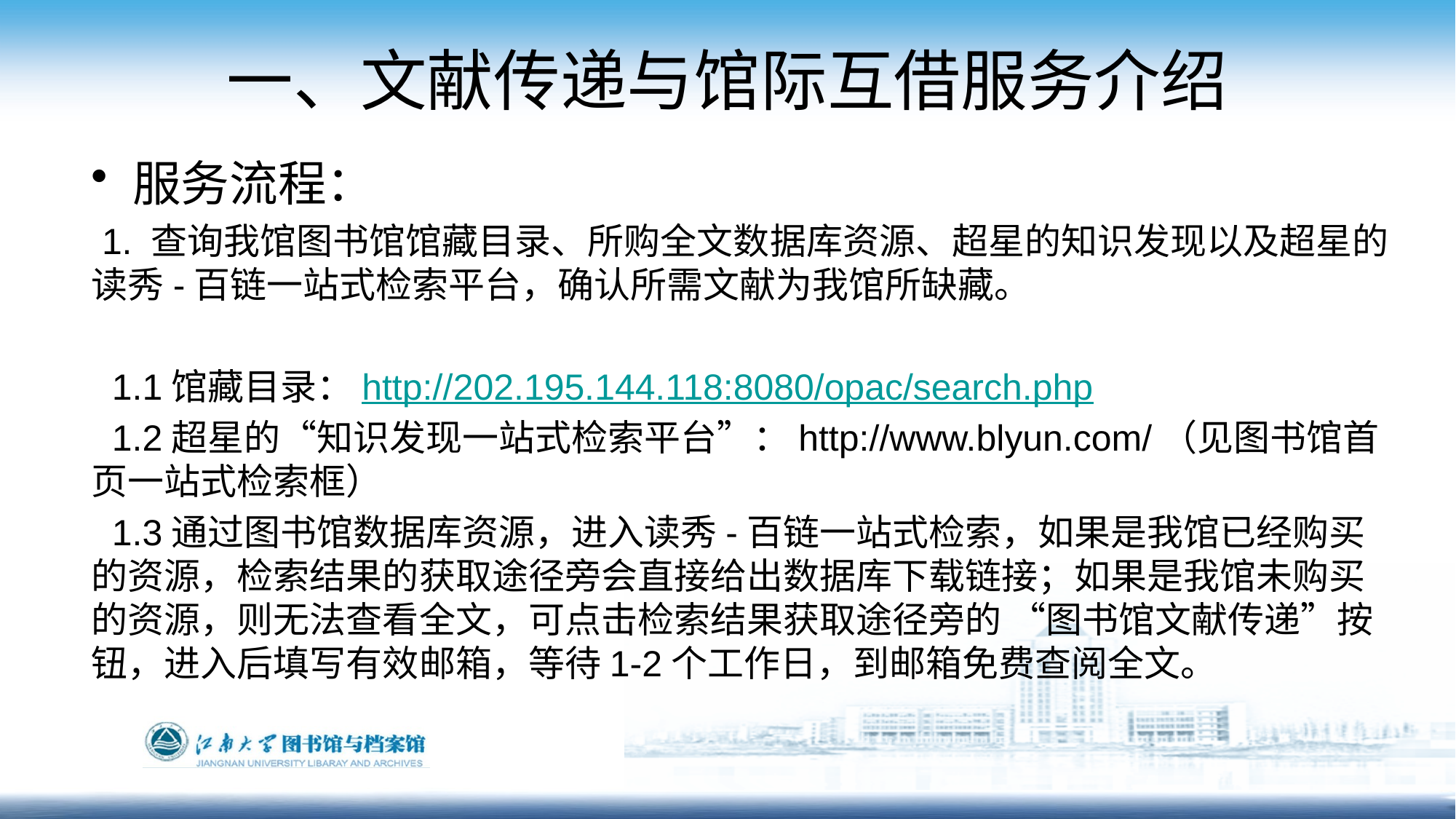

# 一、文献传递与馆际互借服务介绍
服务流程：
 1. 查询我馆图书馆馆藏目录、所购全文数据库资源、超星的知识发现以及超星的读秀-百链一站式检索平台，确认所需文献为我馆所缺藏。

  1.1馆藏目录：http://202.195.144.118:8080/opac/search.php
  1.2超星的“知识发现一站式检索平台”：http://www.blyun.com/（见图书馆首页一站式检索框）
  1.3通过图书馆数据库资源，进入读秀-百链一站式检索，如果是我馆已经购买的资源，检索结果的获取途径旁会直接给出数据库下载链接；如果是我馆未购买的资源，则无法查看全文，可点击检索结果获取途径旁的 “图书馆文献传递”按钮，进入后填写有效邮箱，等待1-2个工作日，到邮箱免费查阅全文。